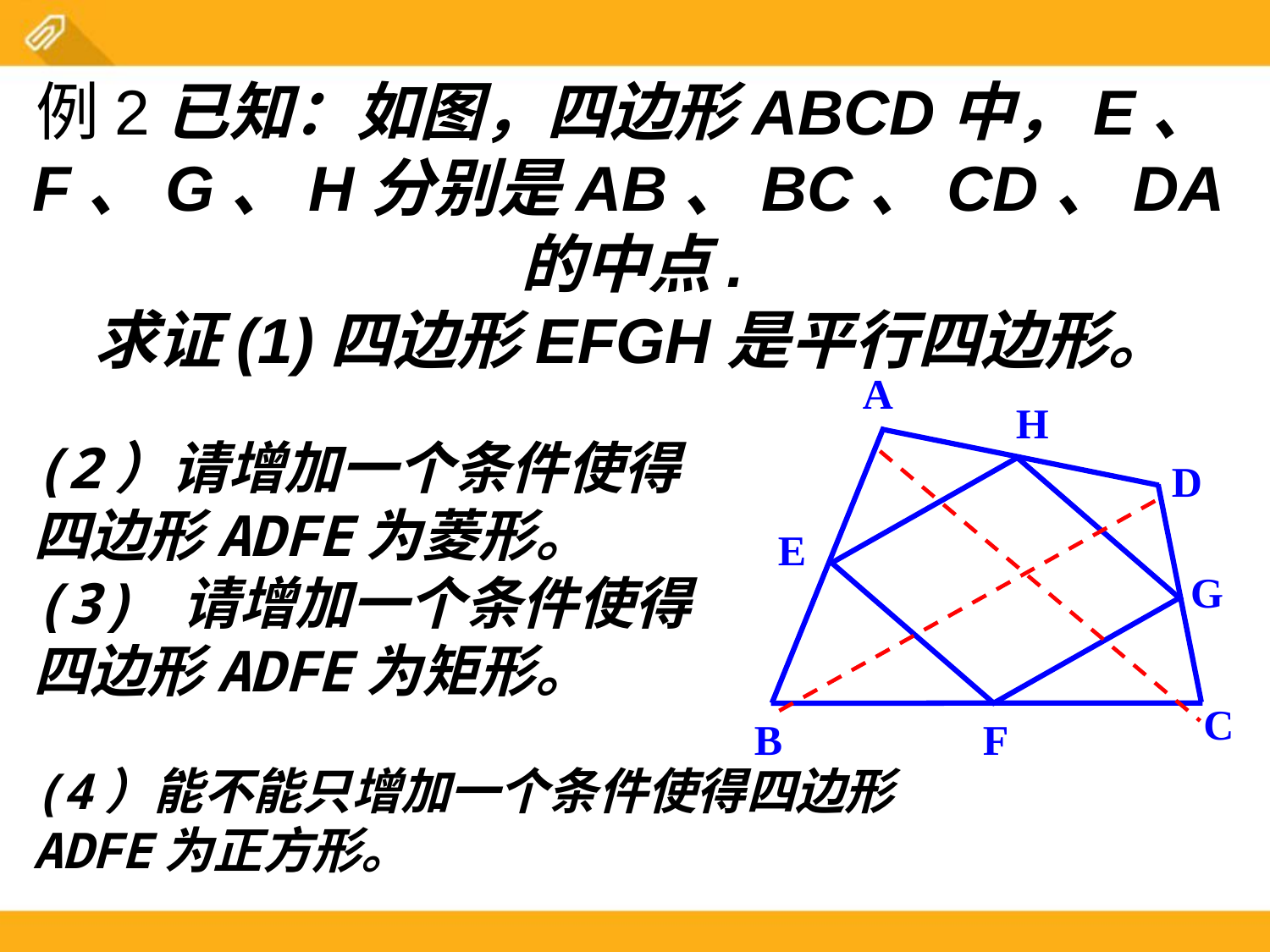

# 例2已知：如图，四边形ABCD中，E、F、G、H分别是AB、BC、CD、DA的中点. 求证(1)四边形EFGH是平行四边形。
A
H

D

E
G
C

B
F
(2）请增加一个条件使得四边形ADFE为菱形。
(3) 请增加一个条件使得四边形ADFE为矩形。

(4）能不能只增加一个条件使得四边形ADFE为正方形。